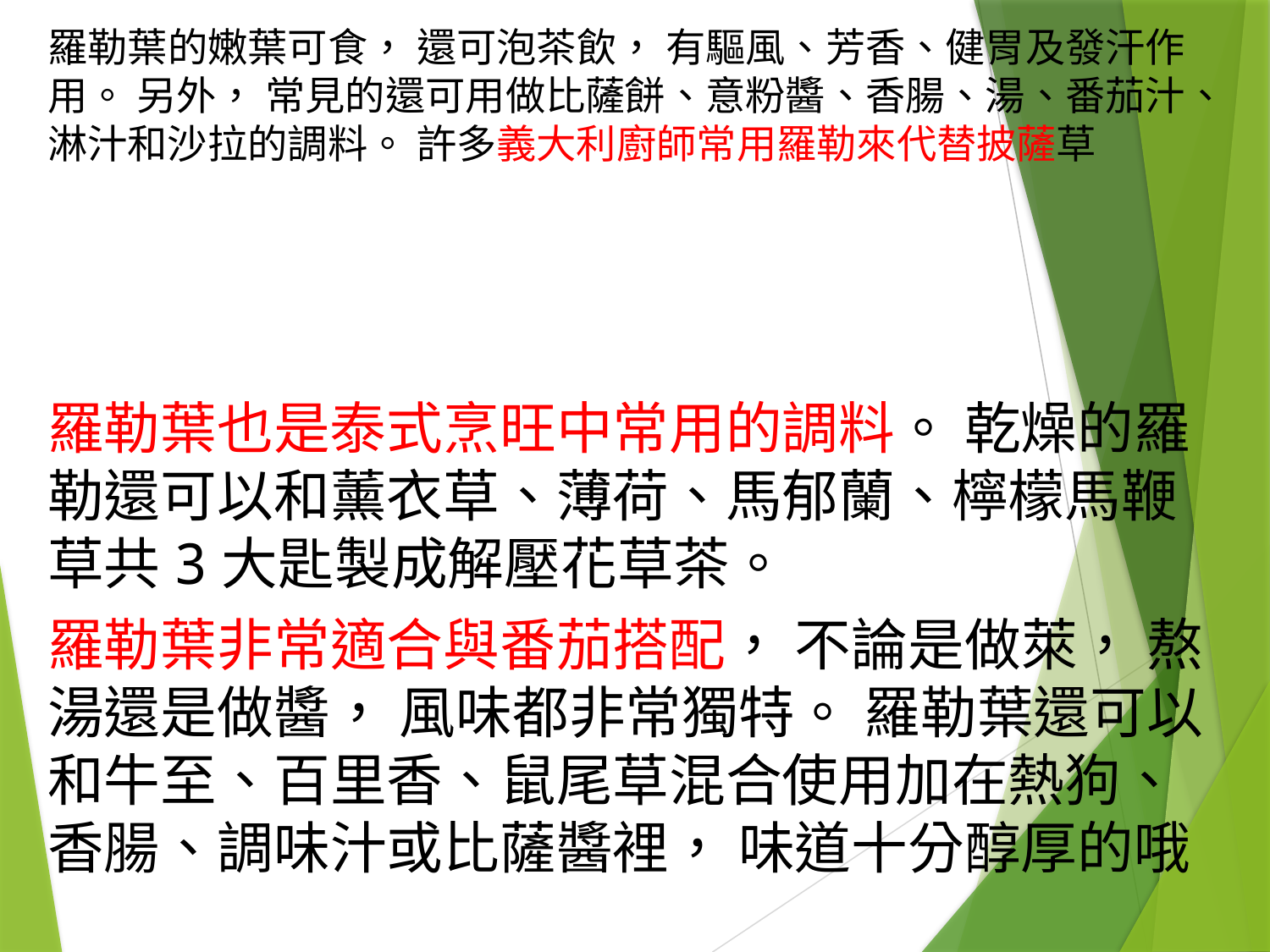

# 羅勒葉的嫩葉可食， 還可泡茶飲， 有驅風、芳香、健胃及發汗作用。 另外， 常見的還可用做比薩餅、意粉醬、香腸、湯、番茄汁、淋汁和沙拉的調料。 許多義大利廚師常用羅勒來代替披薩草
羅勒葉也是泰式烹旺中常用的調料。 乾燥的羅勒還可以和薰衣草、薄荷、馬郁蘭、檸檬馬鞭草共3大匙製成解壓花草茶。
羅勒葉非常適合與番茄搭配， 不論是做萊， 熬湯還是做醬， 風味都非常獨特。 羅勒葉還可以和牛至、百里香、鼠尾草混合使用加在熱狗、香腸、調味汁或比薩醬裡， 味道十分醇厚的哦